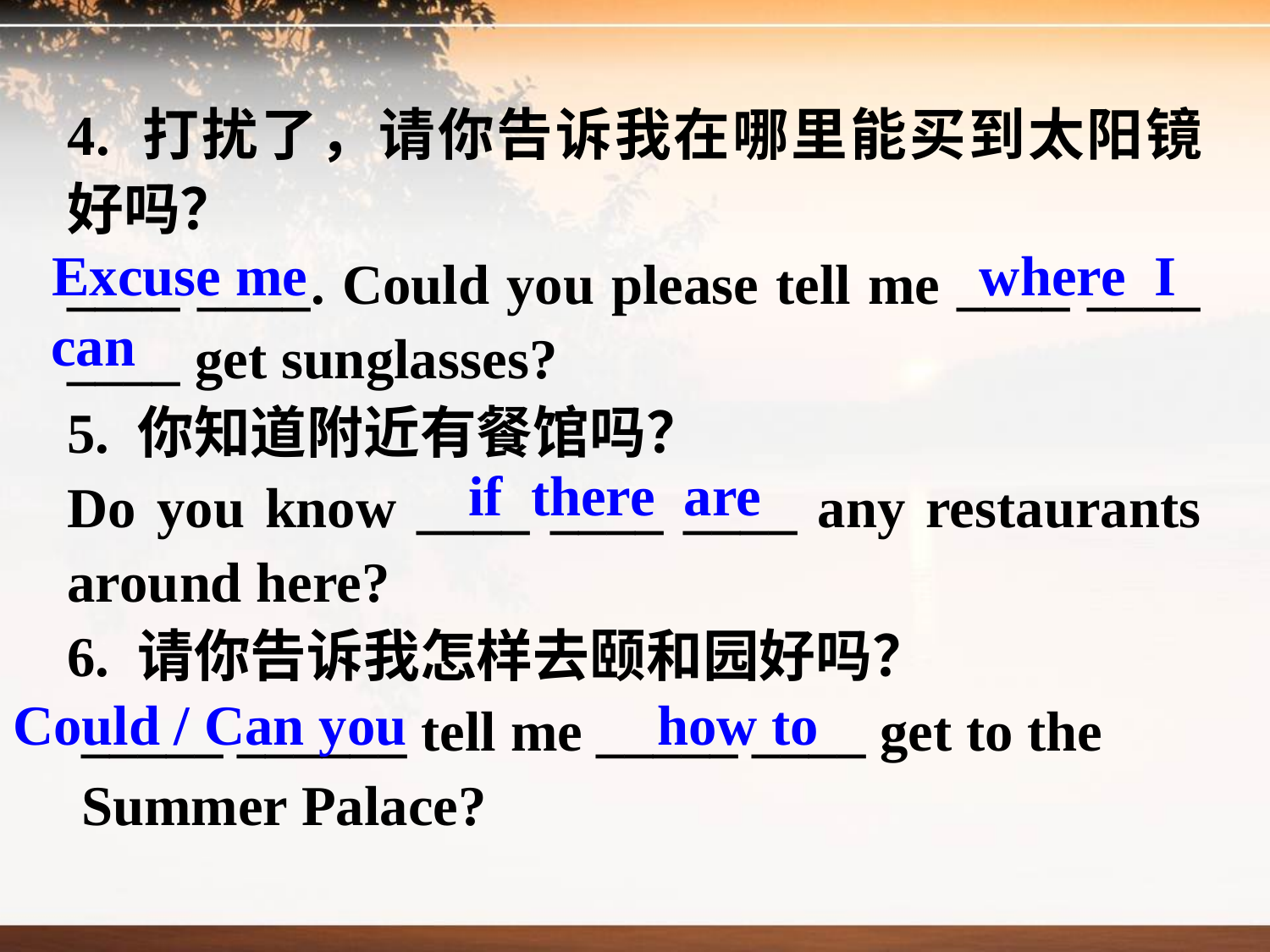

4. 打扰了，请你告诉我在哪里能买到太阳镜好吗？
____ ____. Could you please tell me ____ ____ ____ get sunglasses?
5. 你知道附近有餐馆吗？
Do you know ____ ____ ____ any restaurants around here?
6. 请你告诉我怎样去颐和园好吗？
 _____ ______ tell me _____ ____ get to the
 Summer Palace?
Excuse me
where  I
can
if  there  are
Could / Can you
how to